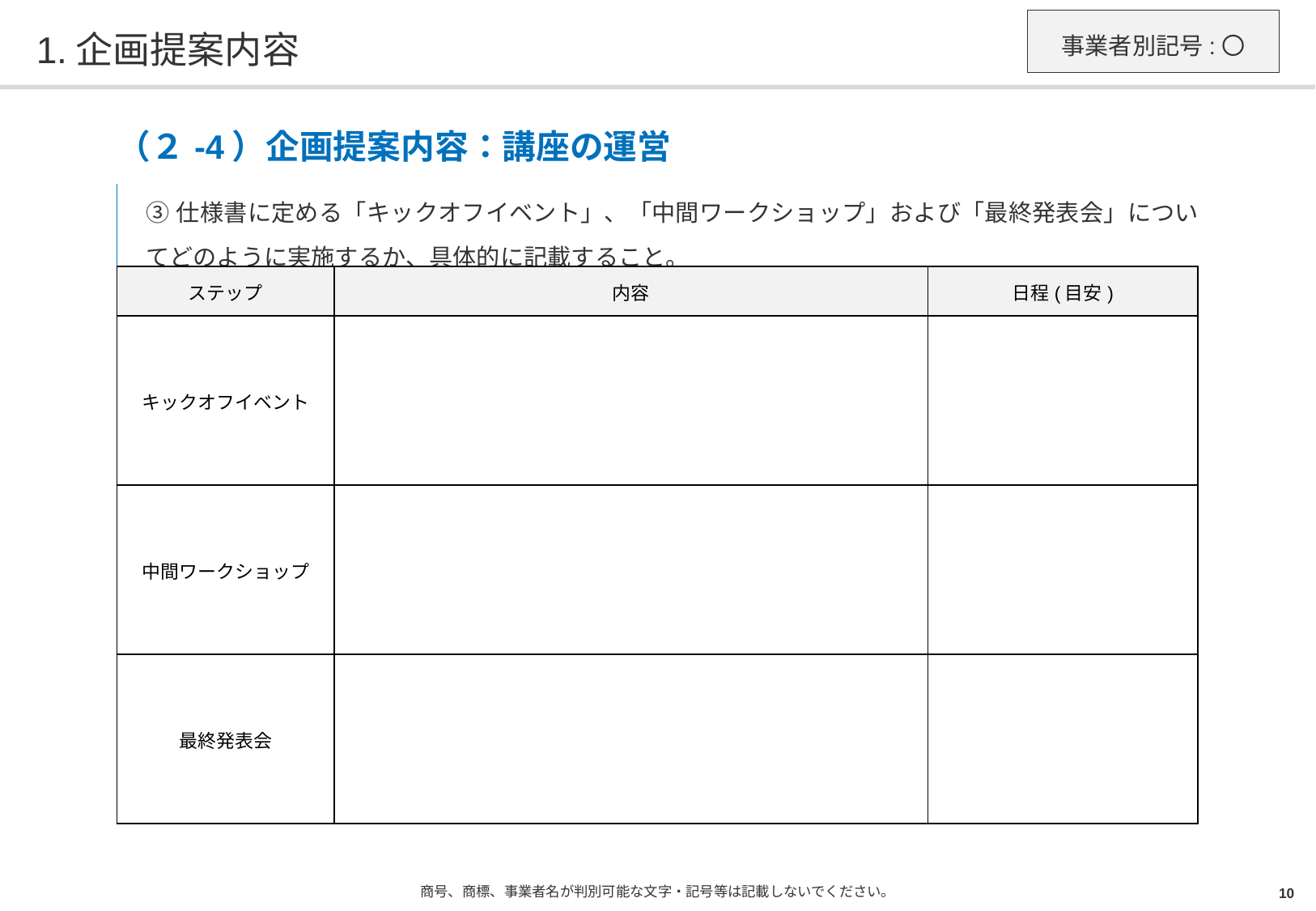

事業者別記号:〇
# 1.企画提案内容
| （２-4）企画提案内容：講座の運営 |
| --- |
| ③仕様書に定める「キックオフイベント」、「中間ワークショップ」および「最終発表会」についてどのように実施するか、具体的に記載すること。 |
| ステップ | 内容 | 日程(目安) |
| --- | --- | --- |
| キックオフイベント |  |  |
| 中間ワークショップ |  |  |
| 最終発表会 |  |  |
商号、商標、事業者名が判別可能な文字・記号等は記載しないでください。
10